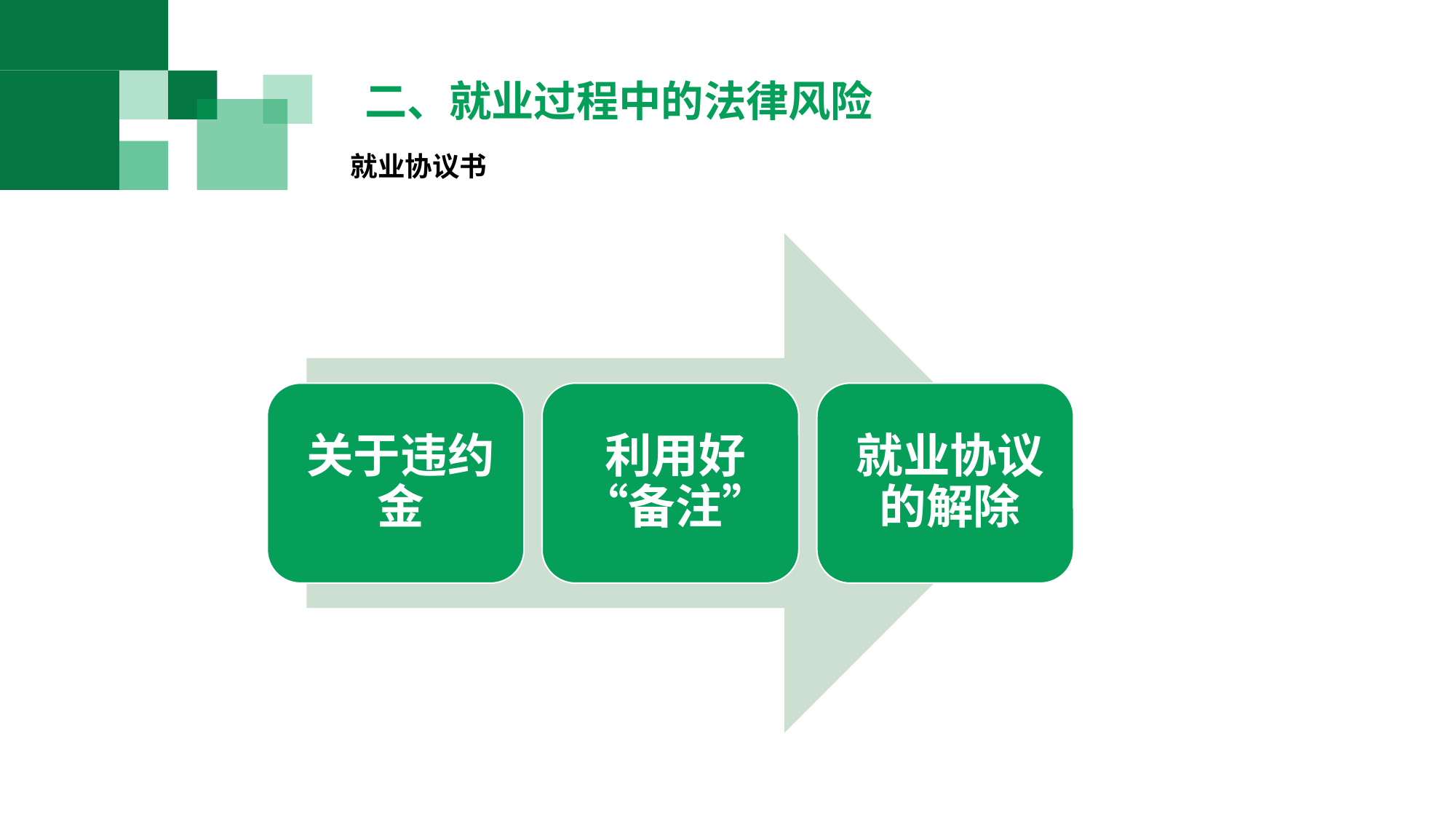

二、就业过程中的法律风险

就业协议书
关于违约金
利用好“备注”
就业协议的解除